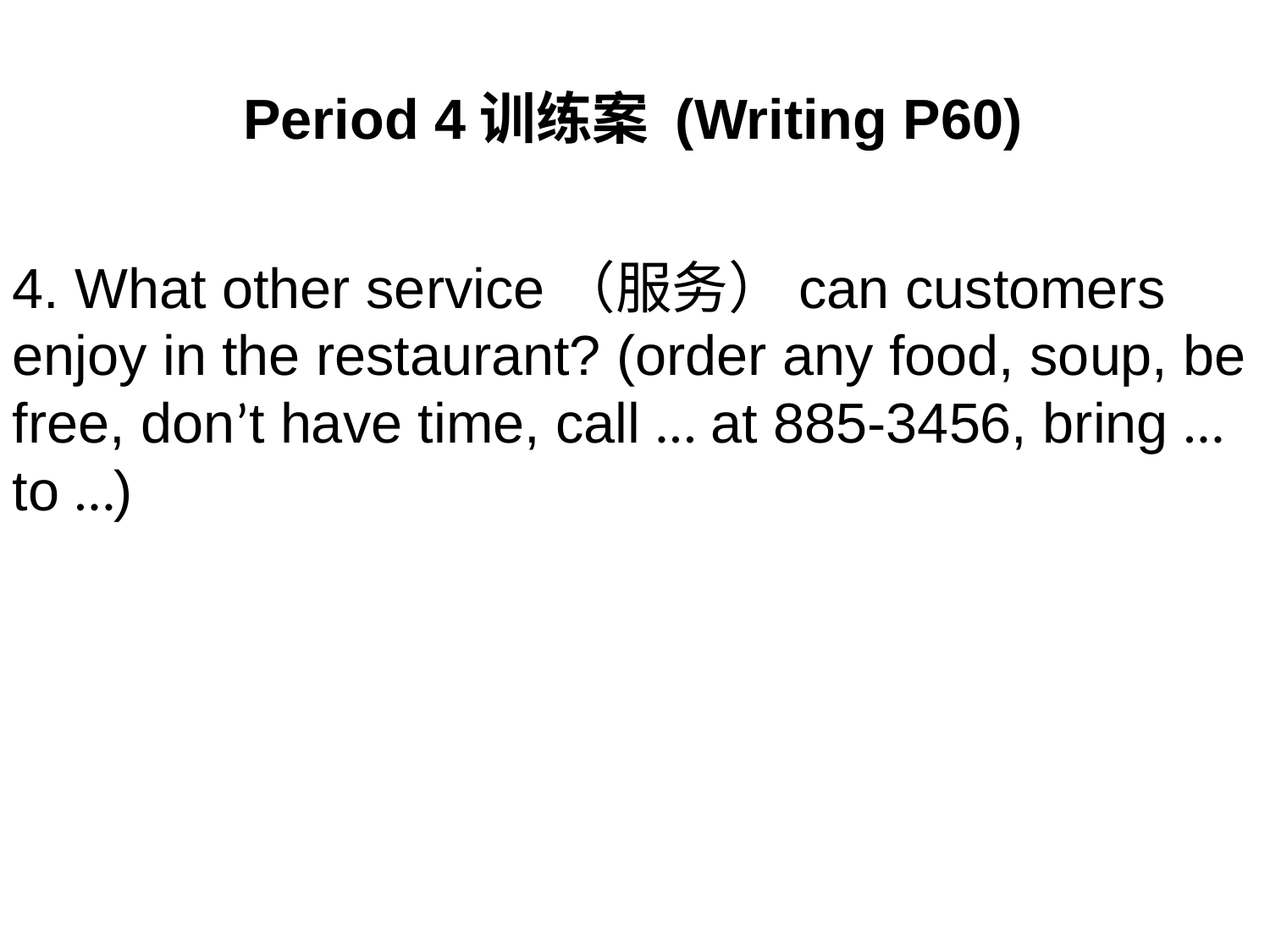

Period 4训练案 (Writing P60)
4. What other service（服务）can customers enjoy in the restaurant? (order any food, soup, be free, don’t have time, call … at 885-3456, bring …to …)